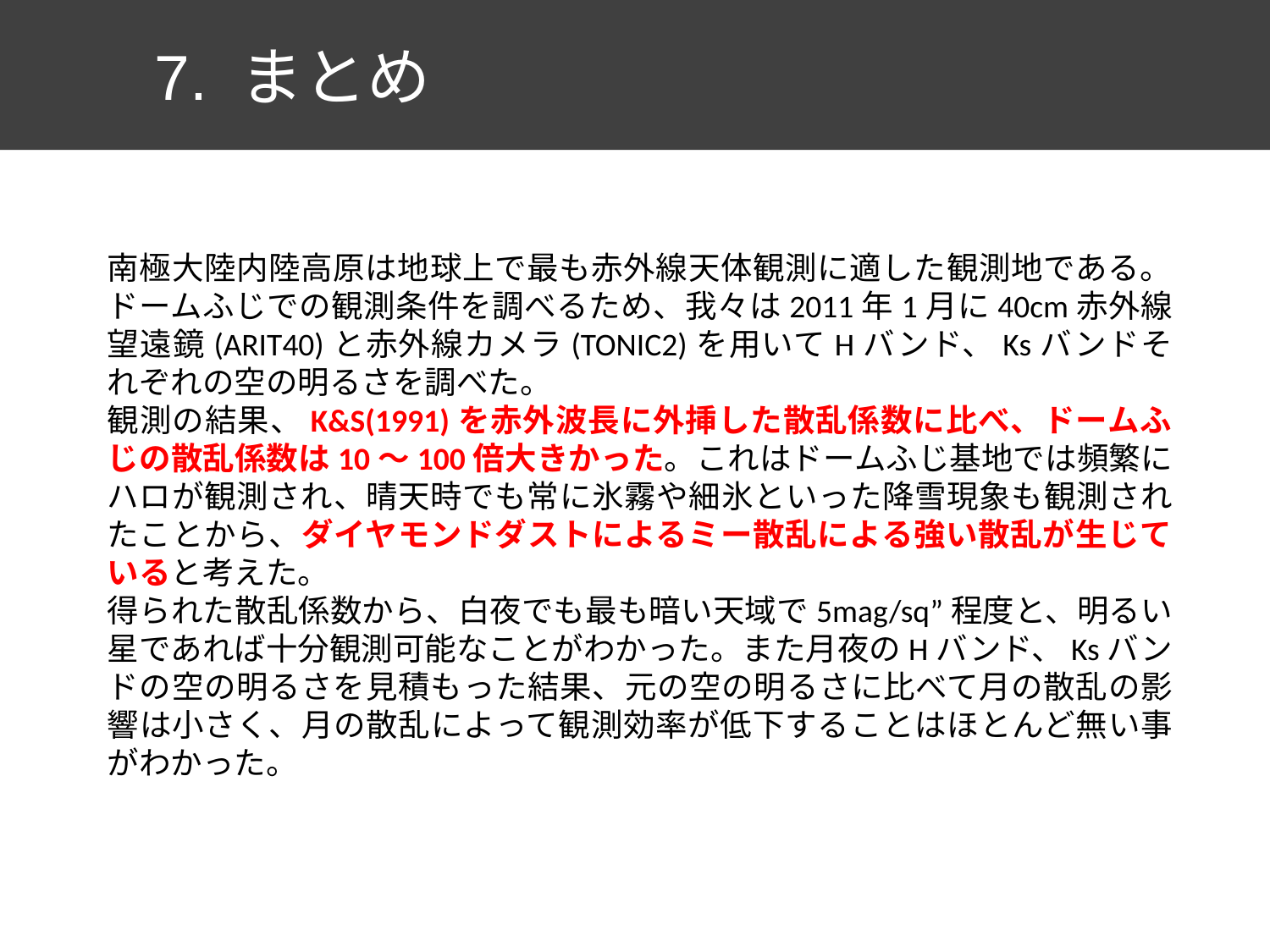

7. まとめ
南極大陸内陸高原は地球上で最も赤外線天体観測に適した観測地である。ドームふじでの観測条件を調べるため、我々は2011年1月に40cm赤外線望遠鏡(ARIT40)と赤外線カメラ(TONIC2)を用いてHバンド、Ksバンドそれぞれの空の明るさを調べた。
観測の結果、K&S(1991)を赤外波長に外挿した散乱係数に比べ、ドームふじの散乱係数は10～100倍大きかった。これはドームふじ基地では頻繁にハロが観測され、晴天時でも常に氷霧や細氷といった降雪現象も観測されたことから、ダイヤモンドダストによるミー散乱による強い散乱が生じていると考えた。
得られた散乱係数から、白夜でも最も暗い天域で5mag/sq”程度と、明るい星であれば十分観測可能なことがわかった。また月夜のHバンド、Ksバンドの空の明るさを見積もった結果、元の空の明るさに比べて月の散乱の影響は小さく、月の散乱によって観測効率が低下することはほとんど無い事がわかった。